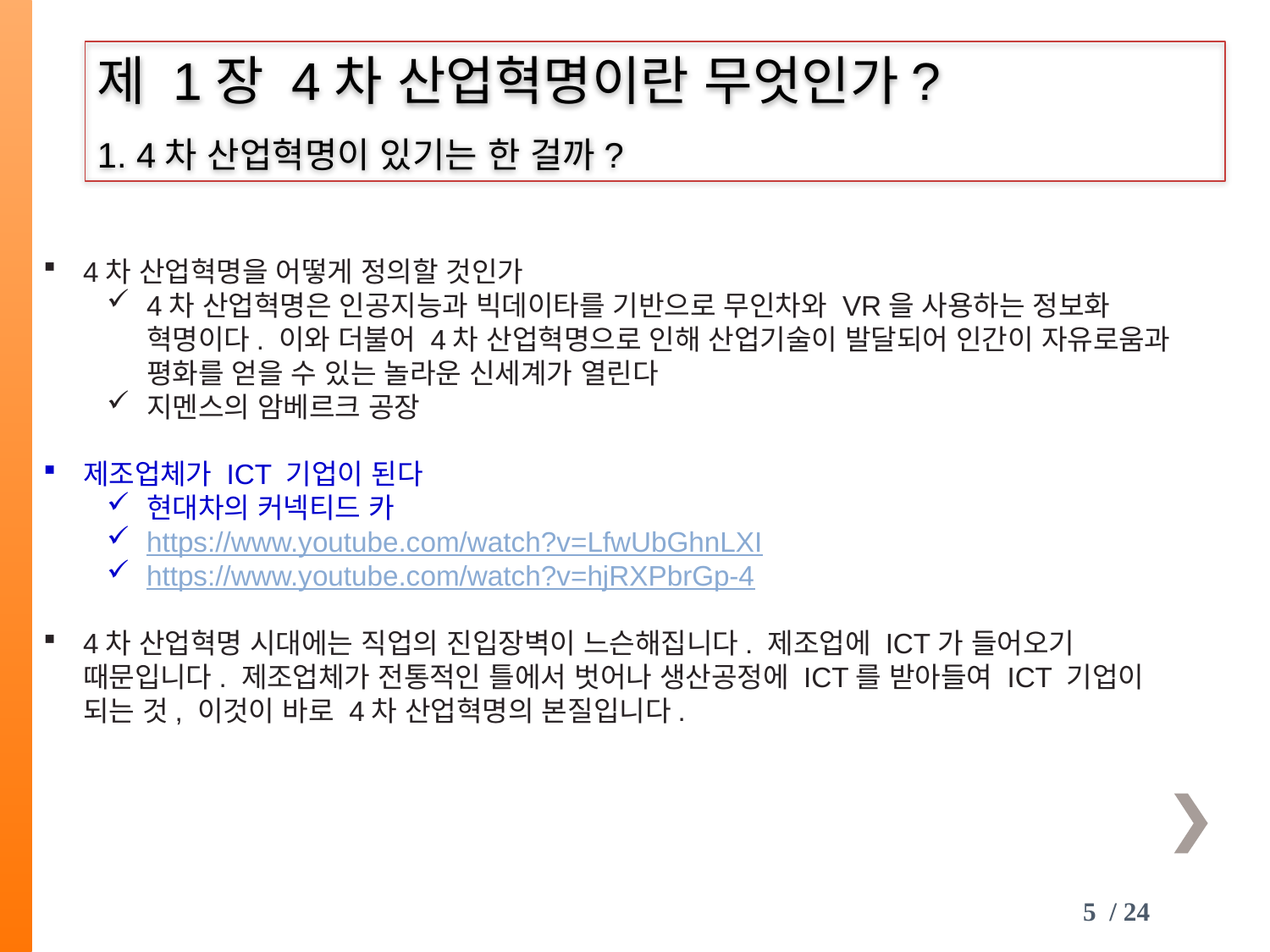

제 1장 4차 산업혁명이란 무엇인가?

1. 4차 산업혁명이 있기는 한 걸까?
4차 산업혁명을 어떻게 정의할 것인가
4차 산업혁명은 인공지능과 빅데이타를 기반으로 무인차와 VR을 사용하는 정보화 혁명이다. 이와 더불어 4차 산업혁명으로 인해 산업기술이 발달되어 인간이 자유로움과 평화를 얻을 수 있는 놀라운 신세계가 열린다
지멘스의 암베르크 공장

제조업체가 ICT 기업이 된다
현대차의 커넥티드 카
https://www.youtube.com/watch?v=LfwUbGhnLXI
https://www.youtube.com/watch?v=hjRXPbrGp-4

4차 산업혁명 시대에는 직업의 진입장벽이 느슨해집니다. 제조업에 ICT가 들어오기 때문입니다. 제조업체가 전통적인 틀에서 벗어나 생산공정에 ICT를 받아들여 ICT 기업이 되는 것, 이것이 바로 4차 산업혁명의 본질입니다.
5  / 24